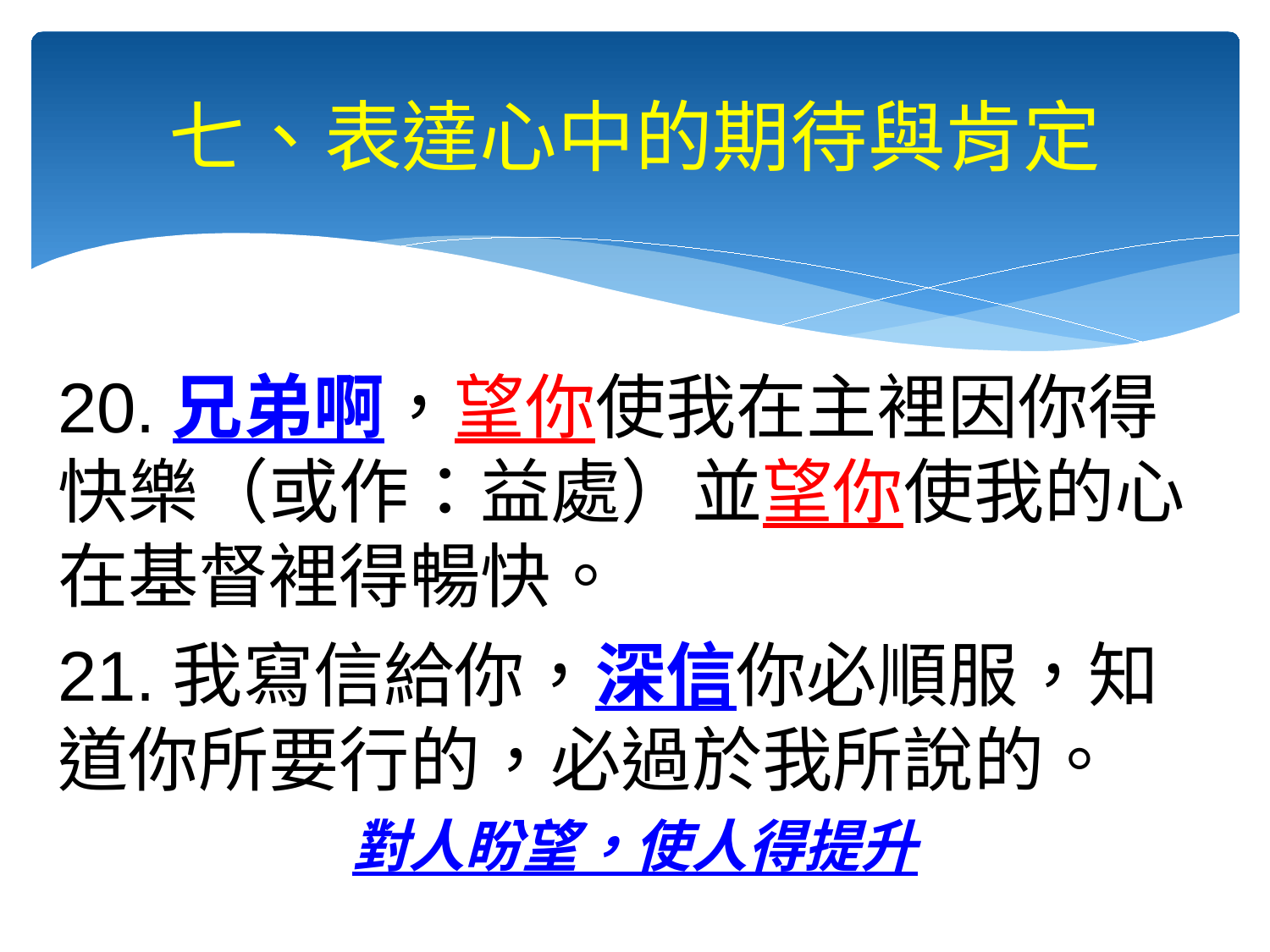

# 七、表達心中的期待與肯定
20.兄弟啊，望你使我在主裡因你得快樂（或作：益處）並望你使我的心在基督裡得暢快。
21.我寫信給你，深信你必順服，知道你所要行的，必過於我所說的。
對人盼望，使人得提升